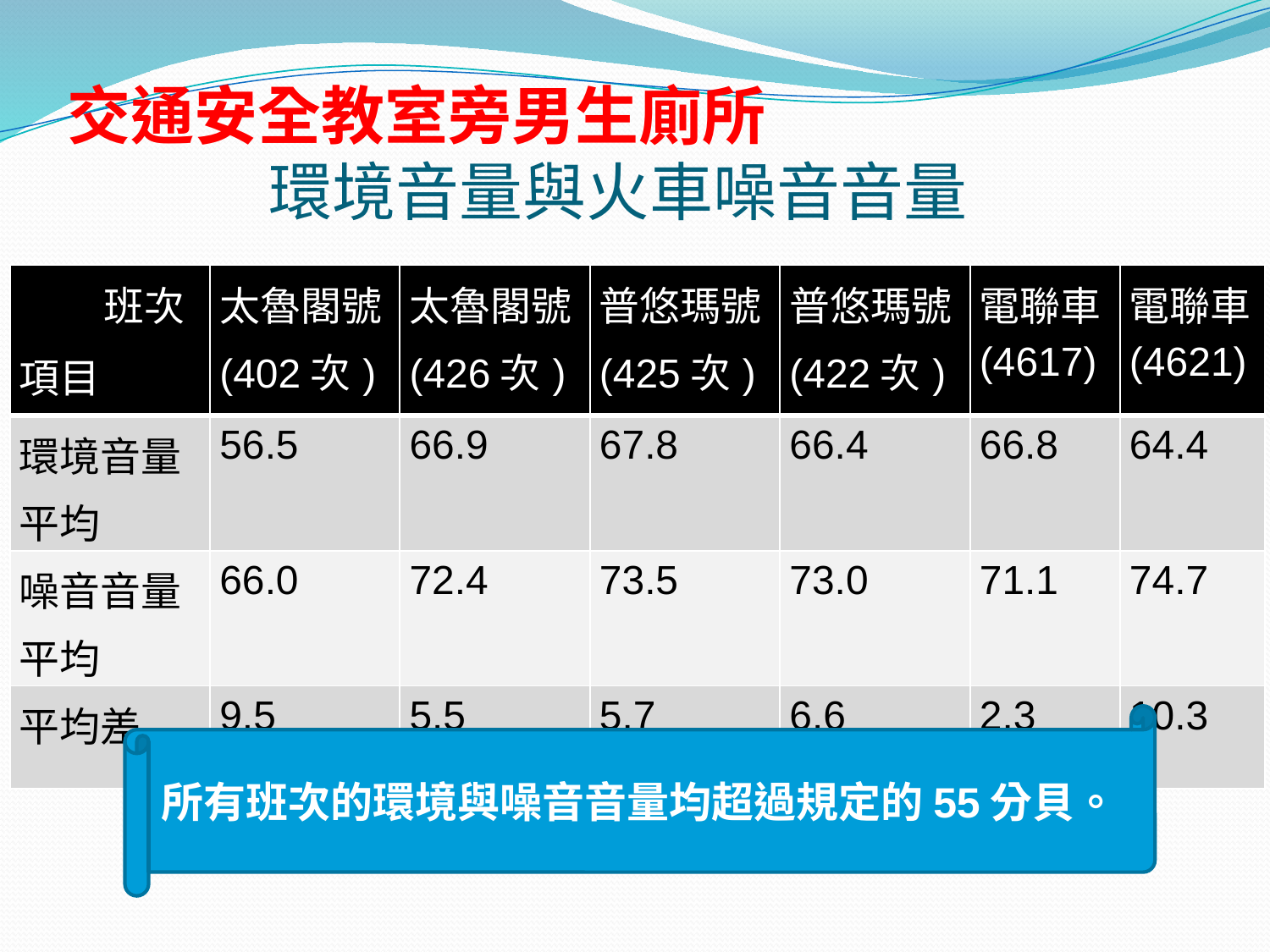

# 交通安全教室旁男生廁所 環境音量與火車噪音音量
| 班次 項目 | 太魯閣號(402次) | 太魯閣號(426次) | 普悠瑪號(425次) | 普悠瑪號(422次) | 電聯車(4617) | 電聯車(4621) |
| --- | --- | --- | --- | --- | --- | --- |
| 環境音量平均 | 56.5 | 66.9 | 67.8 | 66.4 | 66.8 | 64.4 |
| 噪音音量平均 | 66.0 | 72.4 | 73.5 | 73.0 | 71.1 | 74.7 |
| 平均差 | 9.5 | 5.5 | 5.7 | 6.6 | 2.3 | 10.3 |

所有班次的環境與噪音音量均超過規定的55分貝。